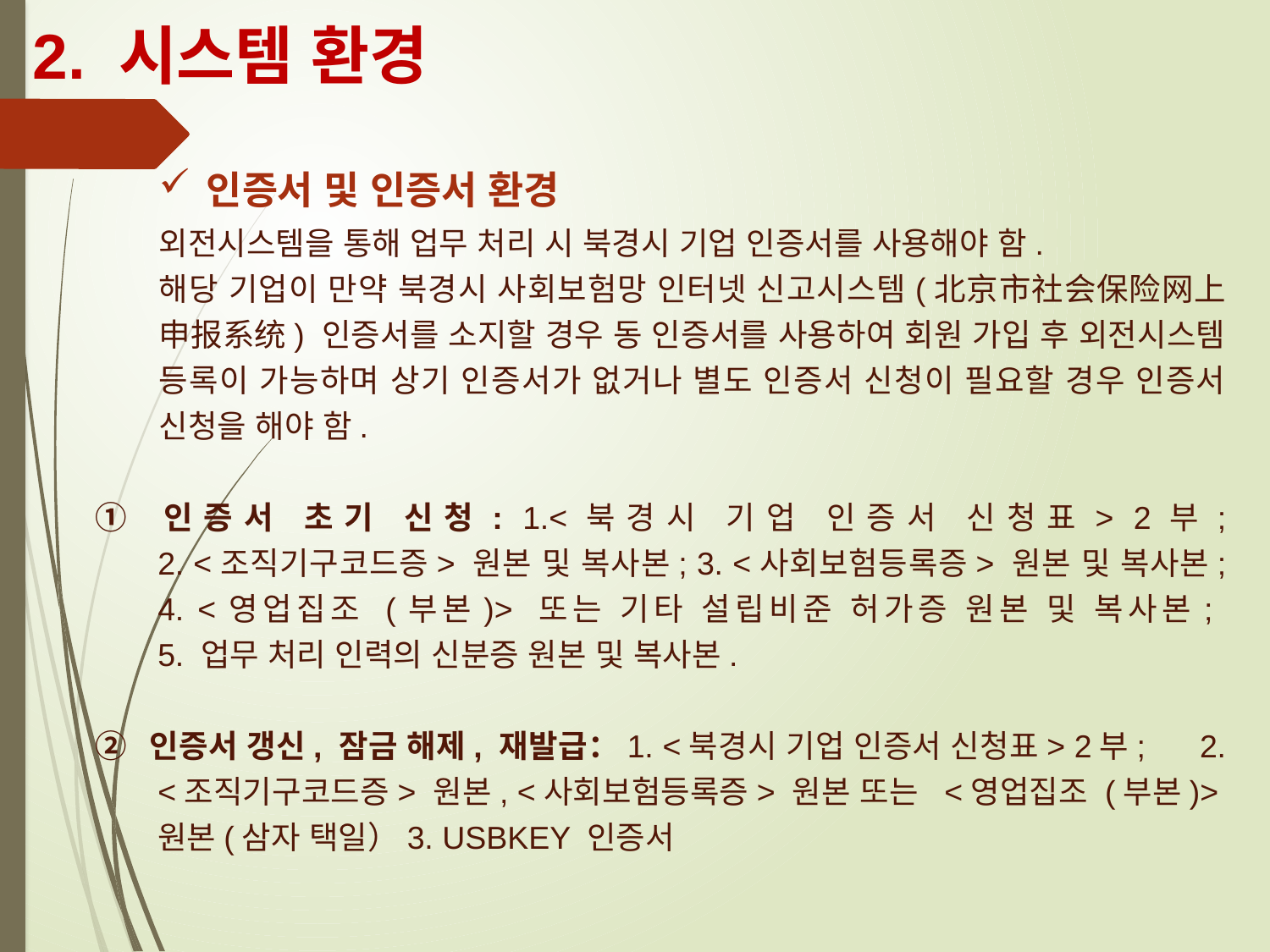

2. 시스템 환경
인증서 및 인증서 환경
외전시스템을 통해 업무 처리 시 북경시 기업 인증서를 사용해야 함.
해당 기업이 만약 북경시 사회보험망 인터넷 신고시스템(北京市社会保险网上申报系统) 인증서를 소지할 경우 동 인증서를 사용하여 회원 가입 후 외전시스템 등록이 가능하며 상기 인증서가 없거나 별도 인증서 신청이 필요할 경우 인증서 신청을 해야 함.

① 인증서 초기 신청: 1.<북경시 기업 인증서 신청표> 2부;
2. <조직기구코드증> 원본 및 복사본; 3. <사회보험등록증> 원본 및 복사본; 4. <영업집조 (부본)> 또는 기타 설립비준 허가증 원본 및 복사본;
5. 업무 처리 인력의 신분증 원본 및 복사본.

②  인증서 갱신, 잠금 해제, 재발급：1. <북경시 기업 인증서 신청표> 2부;      2. <조직기구코드증> 원본, <사회보험등록증> 원본 또는  <영업집조 (부본)>원본(삼자 택일）3. USBKEY 인증서